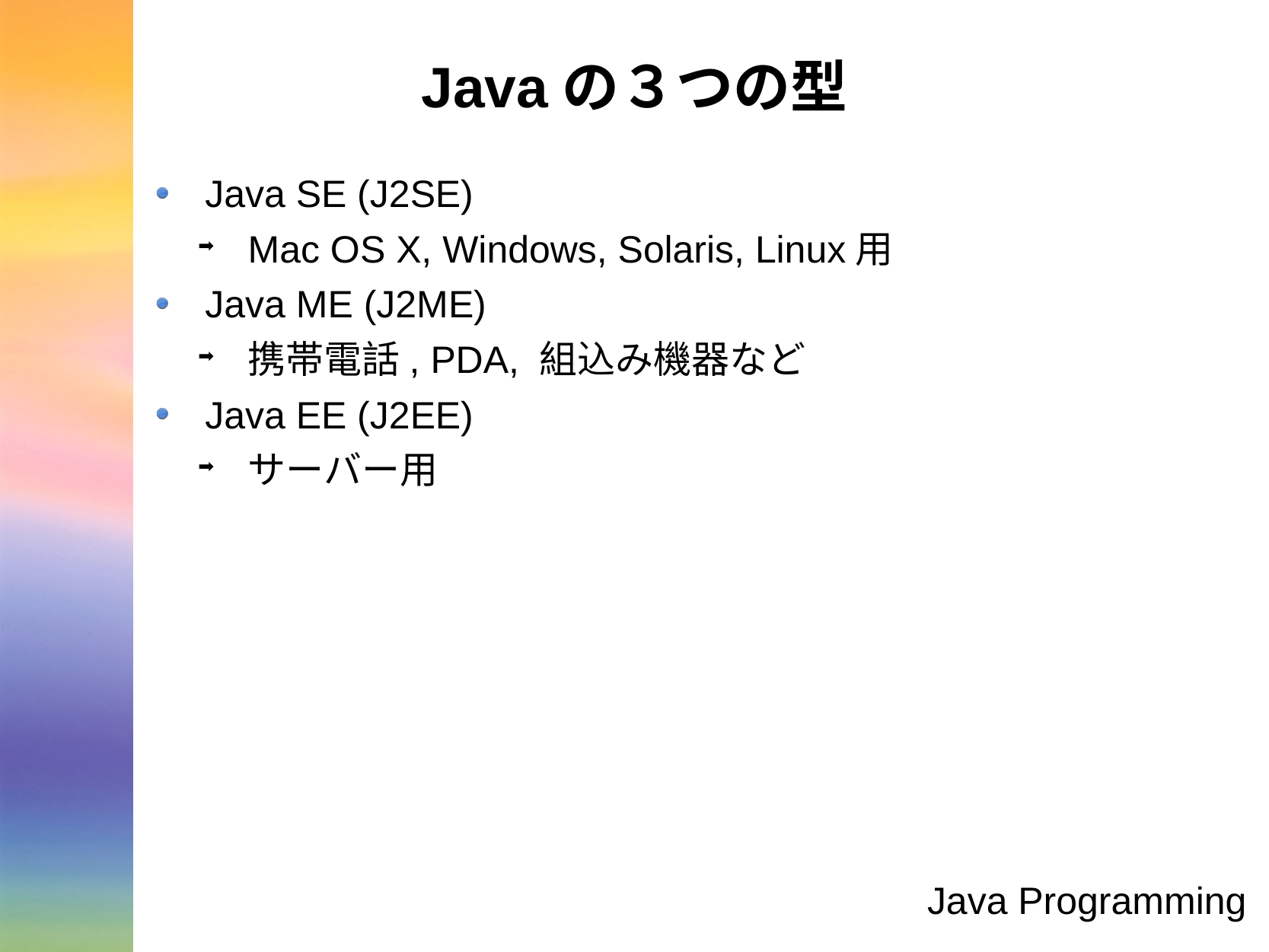

# Javaの３つの型
Java SE (J2SE)
Mac OS X, Windows, Solaris, Linux用
Java ME (J2ME)
携帯電話, PDA, 組込み機器など
Java EE (J2EE)
サーバー用